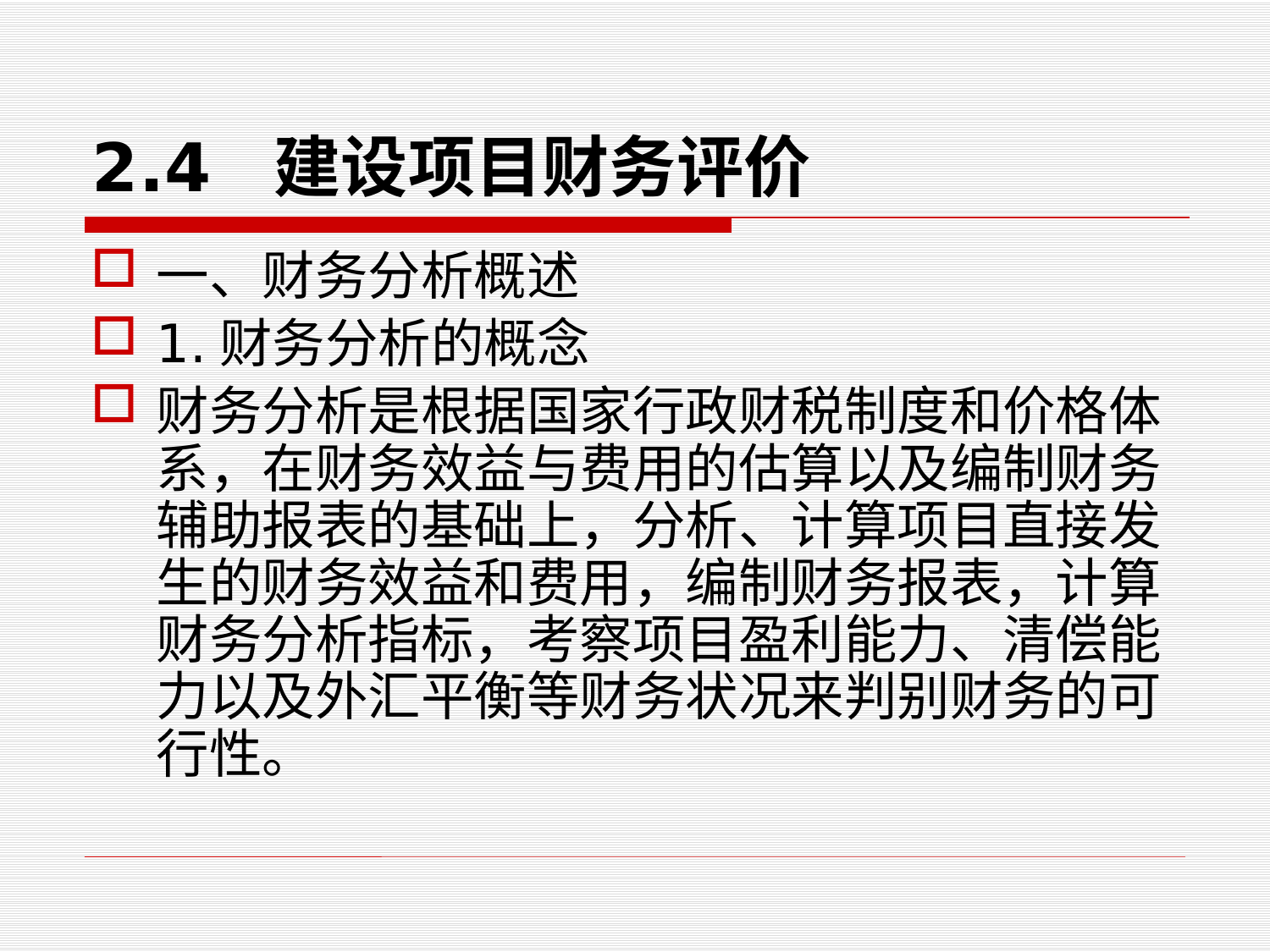

# 2.4  建设项目财务评价
一、财务分析概述
1.财务分析的概念
财务分析是根据国家行政财税制度和价格体系，在财务效益与费用的估算以及编制财务辅助报表的基础上，分析、计算项目直接发生的财务效益和费用，编制财务报表，计算财务分析指标，考察项目盈利能力、清偿能力以及外汇平衡等财务状况来判别财务的可行性。